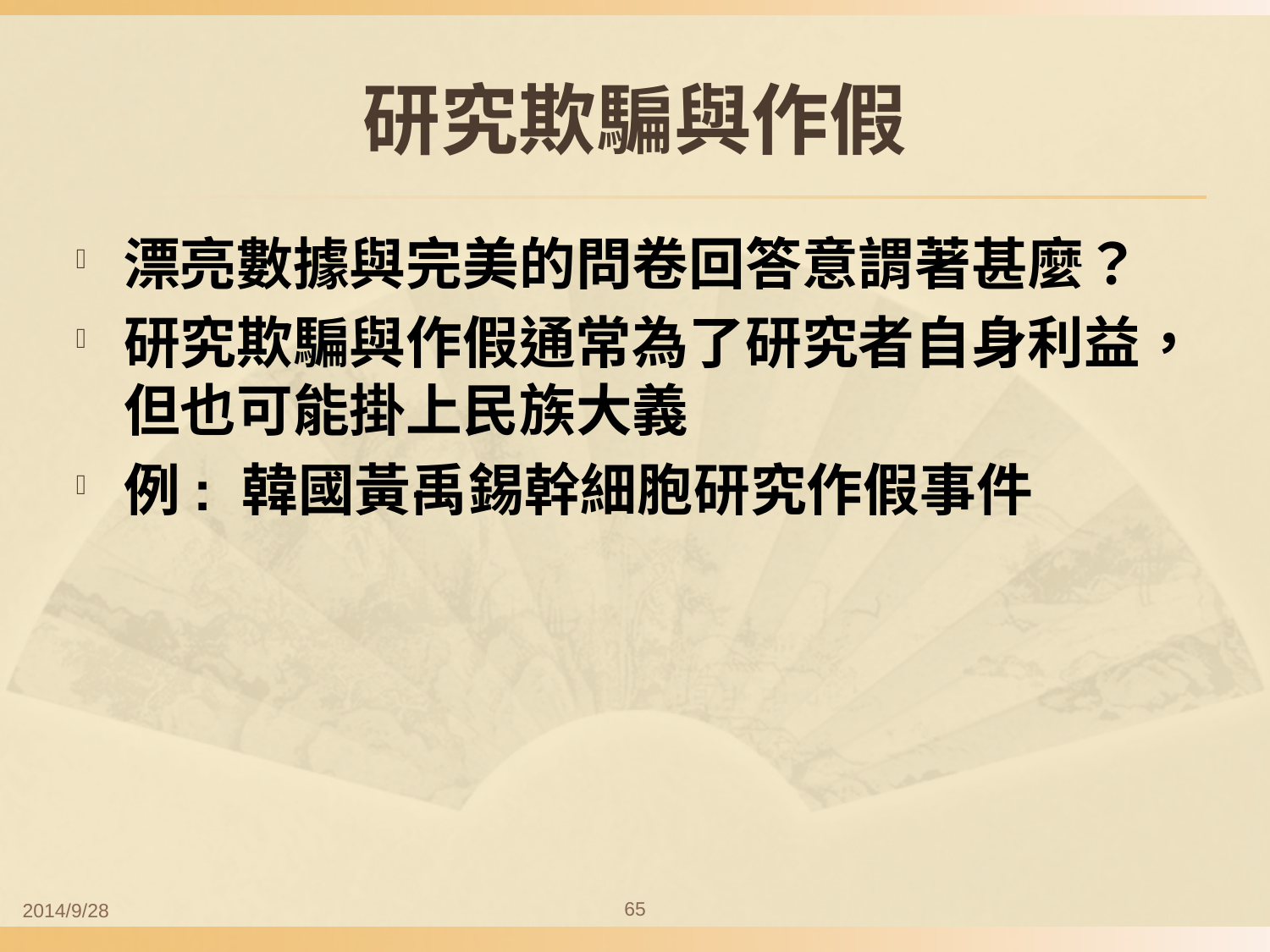

# 研究欺騙與作假
漂亮數據與完美的問卷回答意謂著甚麼？
研究欺騙與作假通常為了研究者自身利益，但也可能掛上民族大義
例: 韓國黃禹錫幹細胞研究作假事件

2014/9/28
65